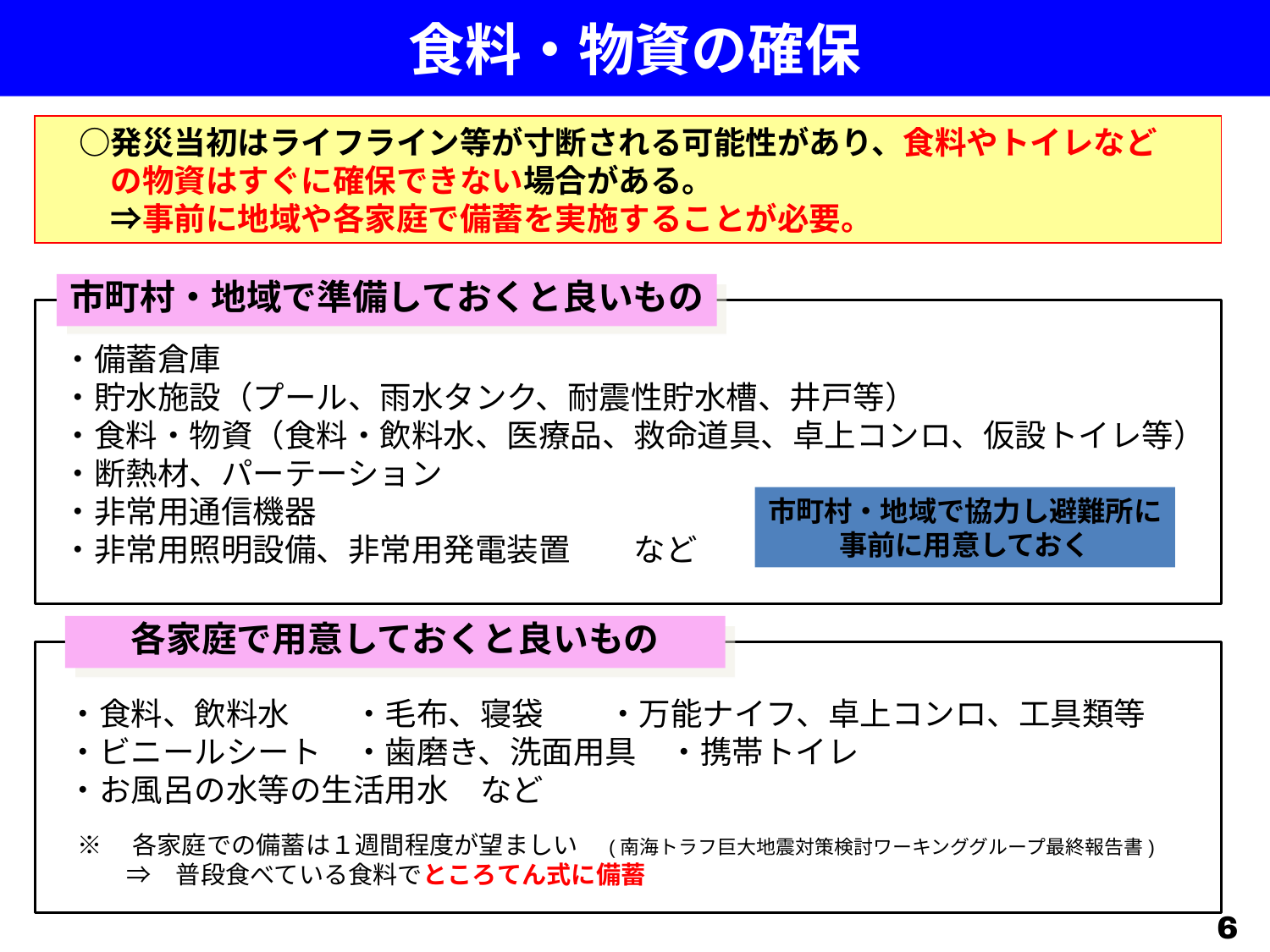

食料・物資の確保
　○発災当初はライフライン等が寸断される可能性があり、食料やトイレなど
　　の物資はすぐに確保できない場合がある。
　　⇒事前に地域や各家庭で備蓄を実施することが必要。
市町村・地域で準備しておくと良いもの

・備蓄倉庫
・貯水施設（プール、雨水タンク、耐震性貯水槽、井戸等）
・食料・物資（食料・飲料水、医療品、救命道具、卓上コンロ、仮設トイレ等）
・断熱材、パーテーション
・非常用通信機器
・非常用照明設備、非常用発電装置　　など
市町村・地域で協力し避難所に事前に用意しておく
各家庭で用意しておくと良いもの

・食料、飲料水　　・毛布、寝袋　　・万能ナイフ、卓上コンロ、工具類等
・ビニールシート　・歯磨き、洗面用具　・携帯トイレ
・お風呂の水等の生活用水　など
※　各家庭での備蓄は１週間程度が望ましい　(南海トラフ巨大地震対策検討ワーキンググループ最終報告書)
　　⇒　普段食べている食料でところてん式に備蓄
6